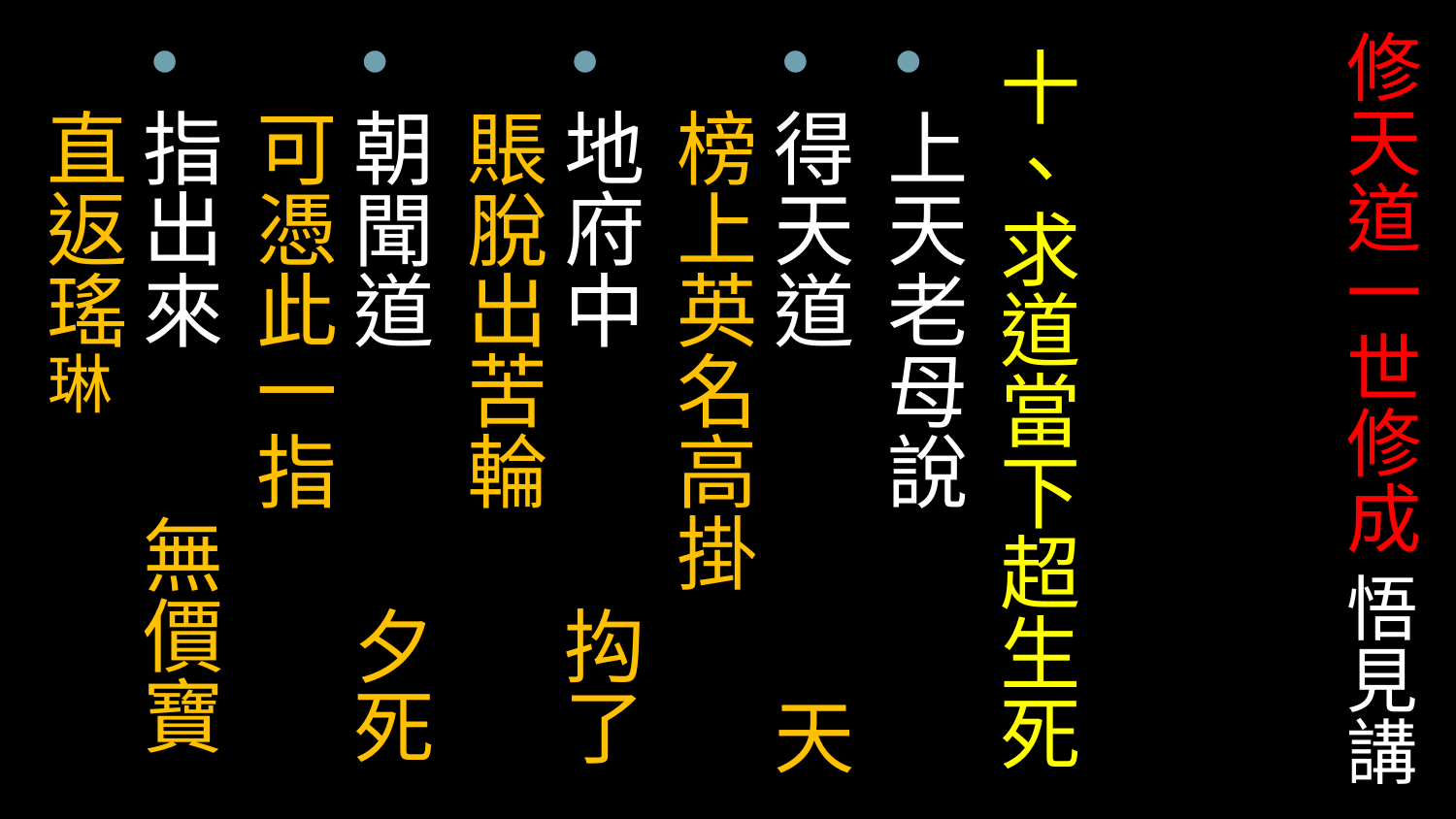

# 修天道一世修成 悟見講
十、求道當下超生死
上天老母說
得天道                   天榜上英名高掛
地府中              抅了賬脫出苦輪
朝聞道              夕死可憑此一指
指出來         無價寶直返瑤琳